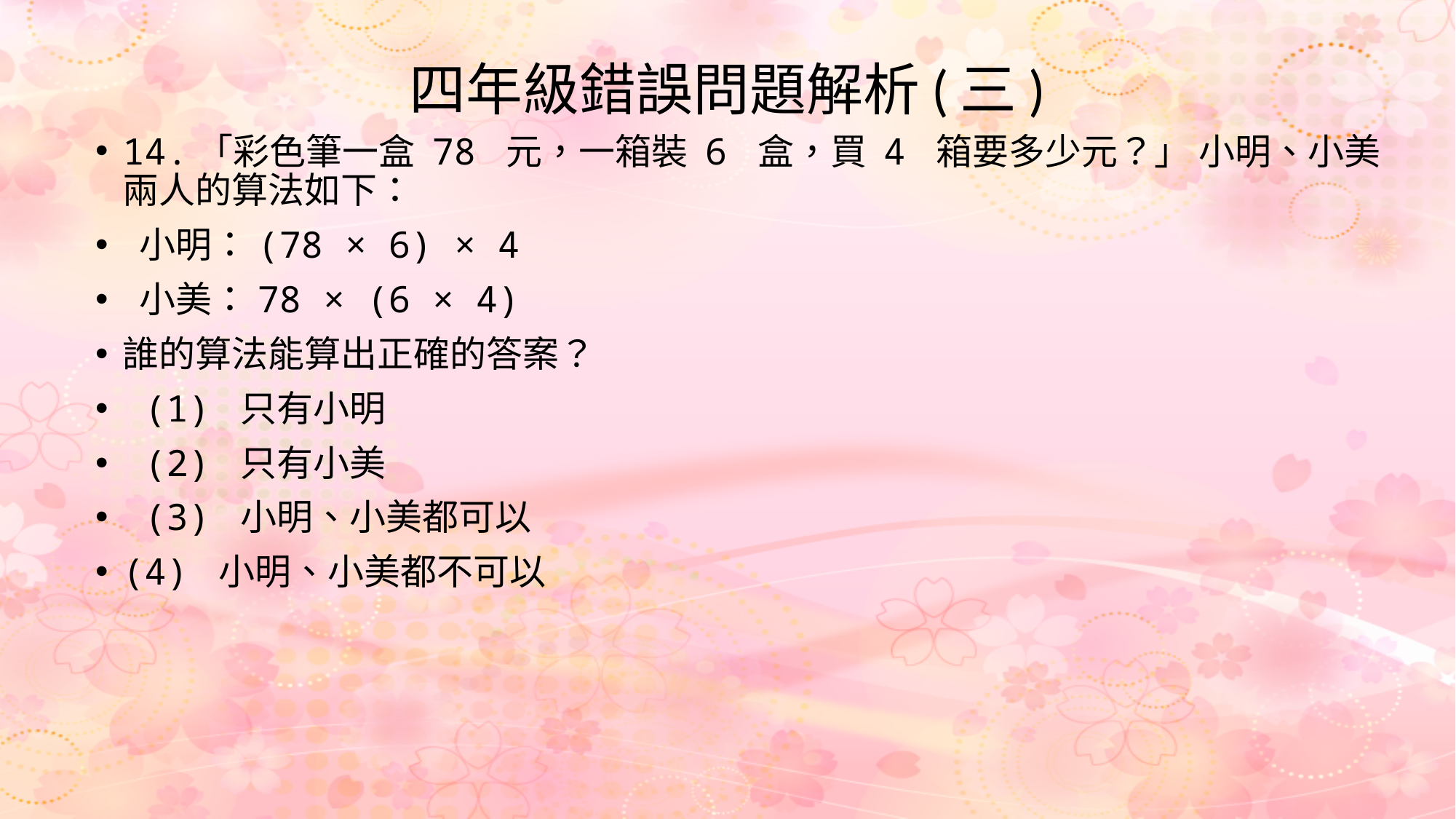

# 四年級錯誤問題解析(三)
14.「彩色筆一盒 78 元，一箱裝 6 盒，買 4 箱要多少元？」 小明、小美兩人的算法如下：
 小明：(78 × 6) × 4
 小美：78 × (6 × 4)
誰的算法能算出正確的答案？
 (1) 只有小明
 (2) 只有小美
 (3) 小明、小美都可以
(4) 小明、小美都不可以